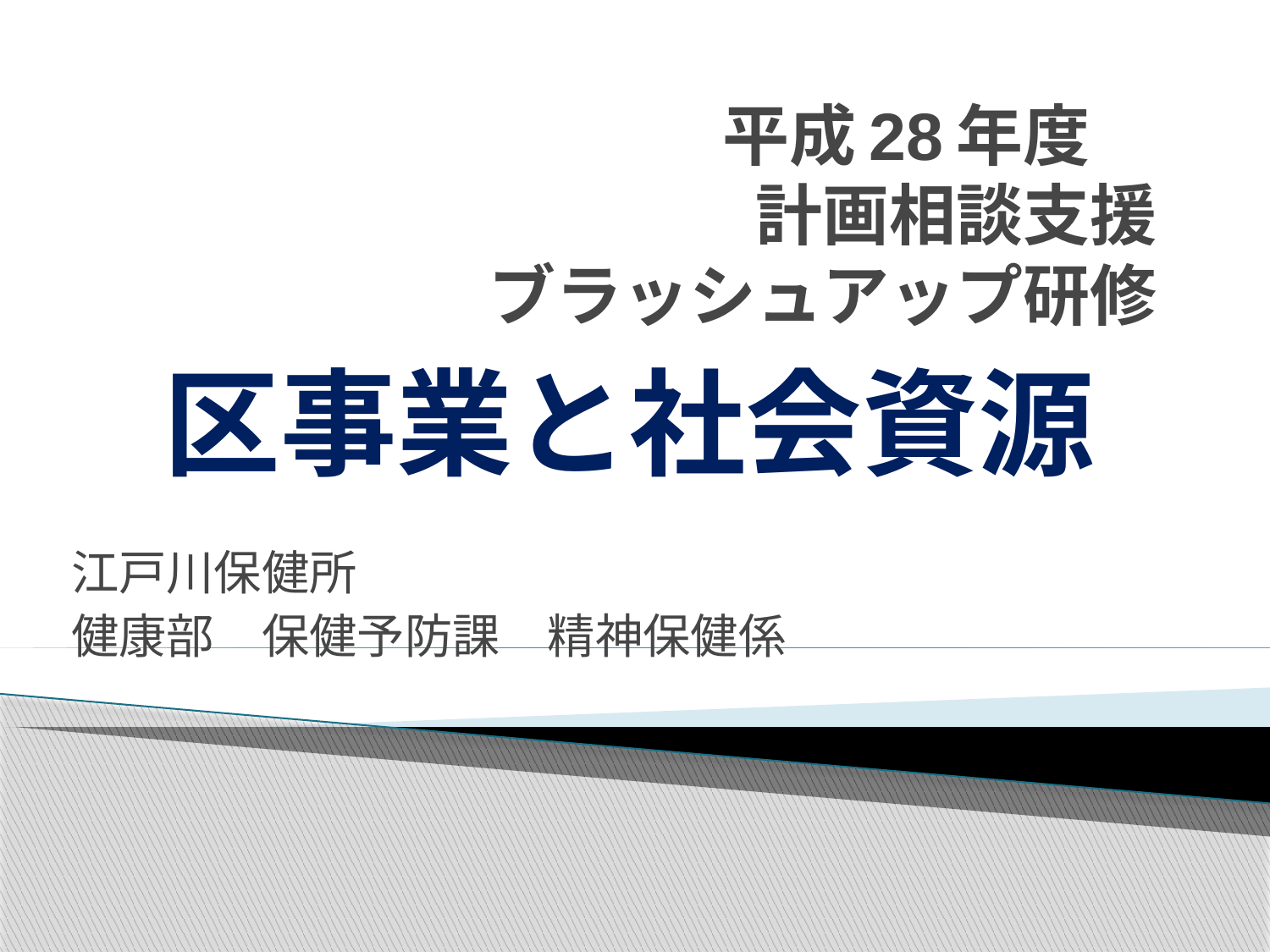

# 平成28年度　 計画相談支援 ブラッシュアップ研修
区事業と社会資源
江戸川保健所
健康部　保健予防課　精神保健係